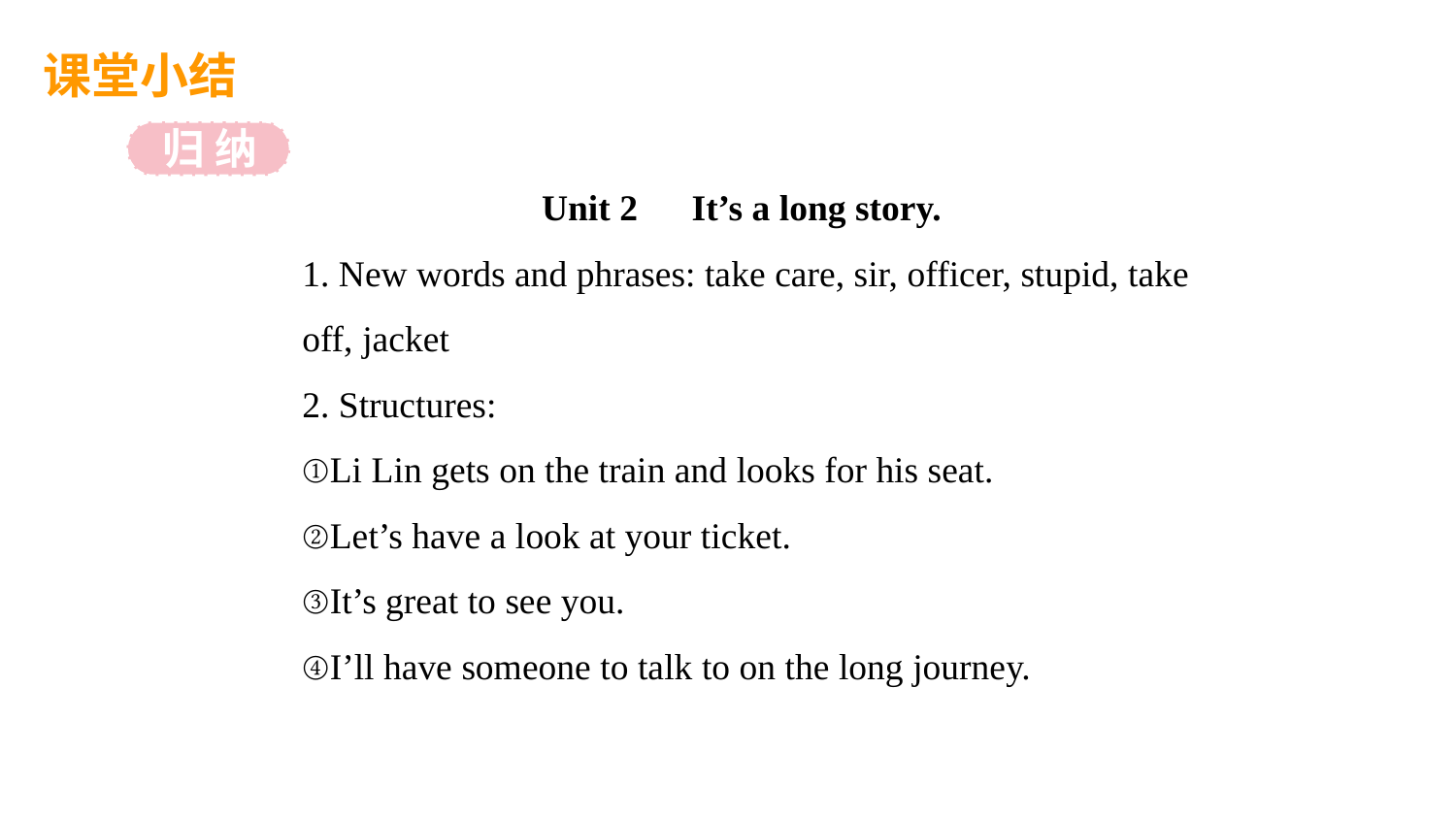

课堂小结
归 纳

Unit 2　It’s a long story.
1. New words and phrases: take care, sir, officer, stupid, take off, jacket
2. Structures:
①Li Lin gets on the train and looks for his seat.
②Let’s have a look at your ticket.
③It’s great to see you.
④I’ll have someone to talk to on the long journey.